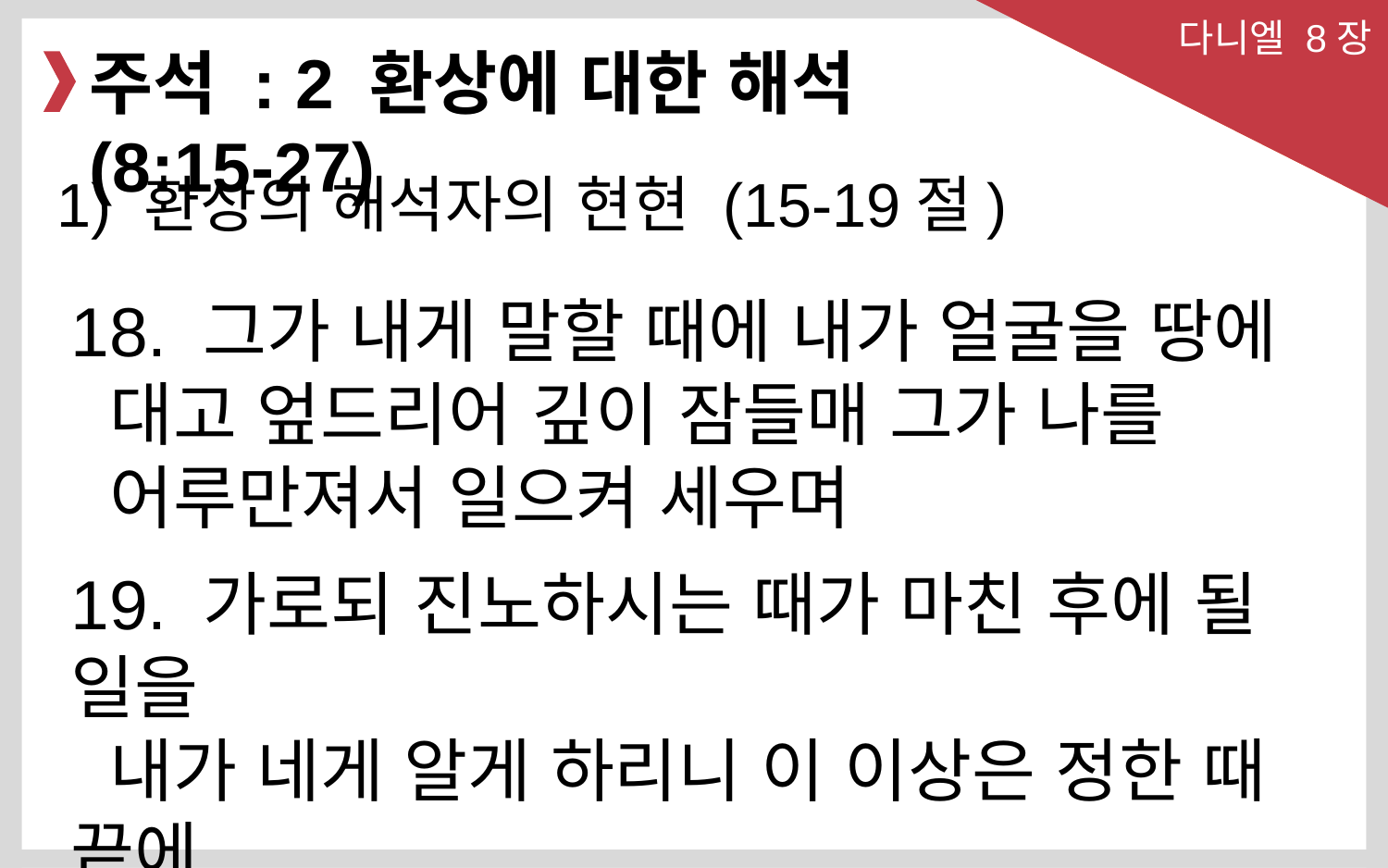

다니엘 8장
주석 : 2 환상에 대한 해석 (8:15-27)

1) 환상의 해석자의 현현 (15-19절)
18. 그가 내게 말할 때에 내가 얼굴을 땅에
  대고 엎드리어 깊이 잠들매 그가 나를
  어루만져서 일으켜 세우며
19. 가로되 진노하시는 때가 마친 후에 될 일을
  내가 네게 알게 하리니 이 이상은 정한 때 끝에
  관한 일임이니라